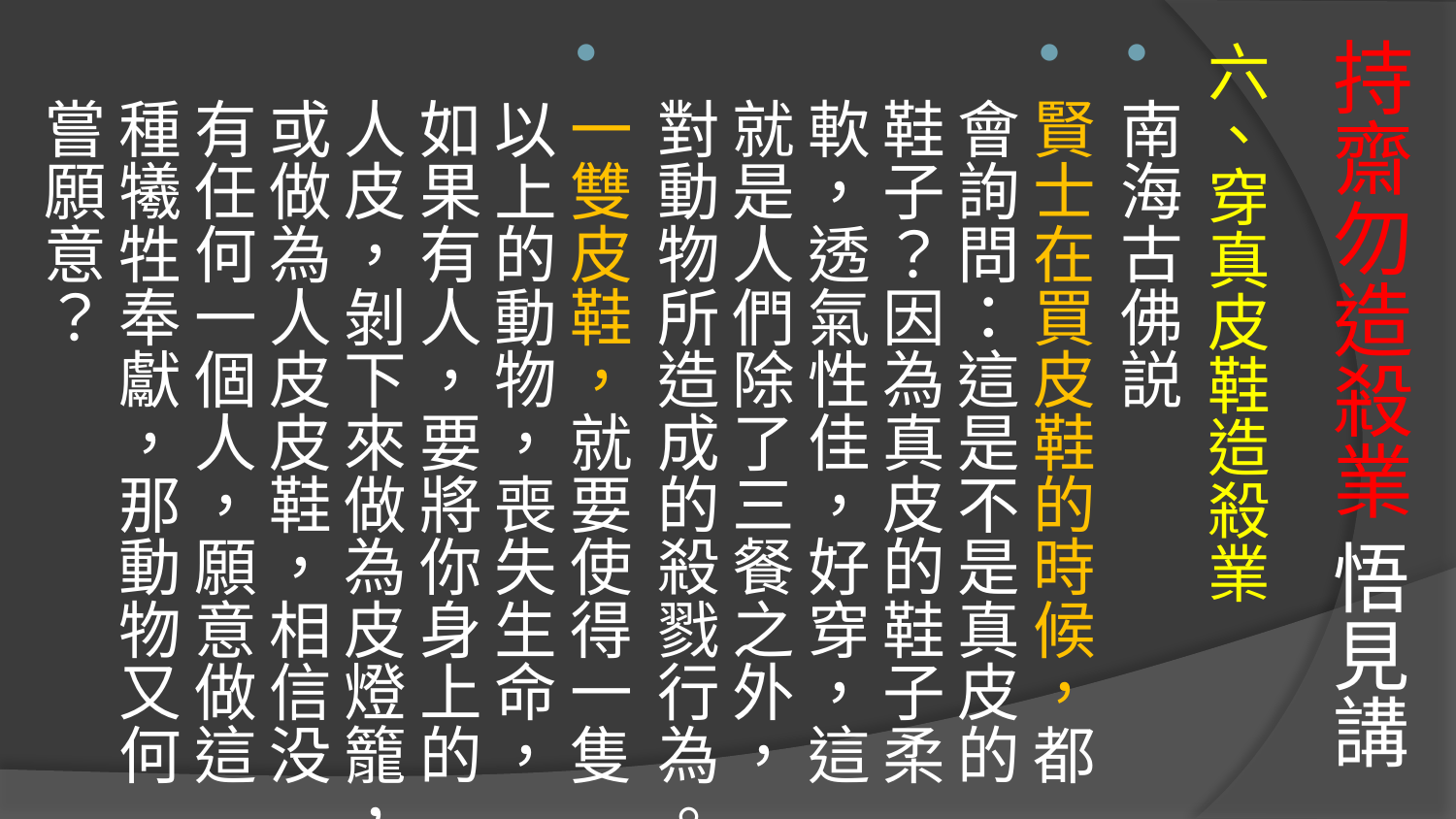

# 持齋勿造殺業 悟見講
六、穿真皮鞋造殺業
南海古佛説
賢士在買皮鞋的時候，都會詢問：這是不是真皮的鞋子？因為真皮的鞋子柔軟，透氣性佳，好穿，這就是人們除了三餐之外，對動物所造成的殺戮行為。
一雙皮鞋，就要使得一隻以上的動物，喪失生命，如果有人，要將你身上的人皮，剝下來做為皮燈籠，或做為人皮皮鞋，相信没有任何一個人，願意做這種犧牲奉獻，那動物又何嘗願意？